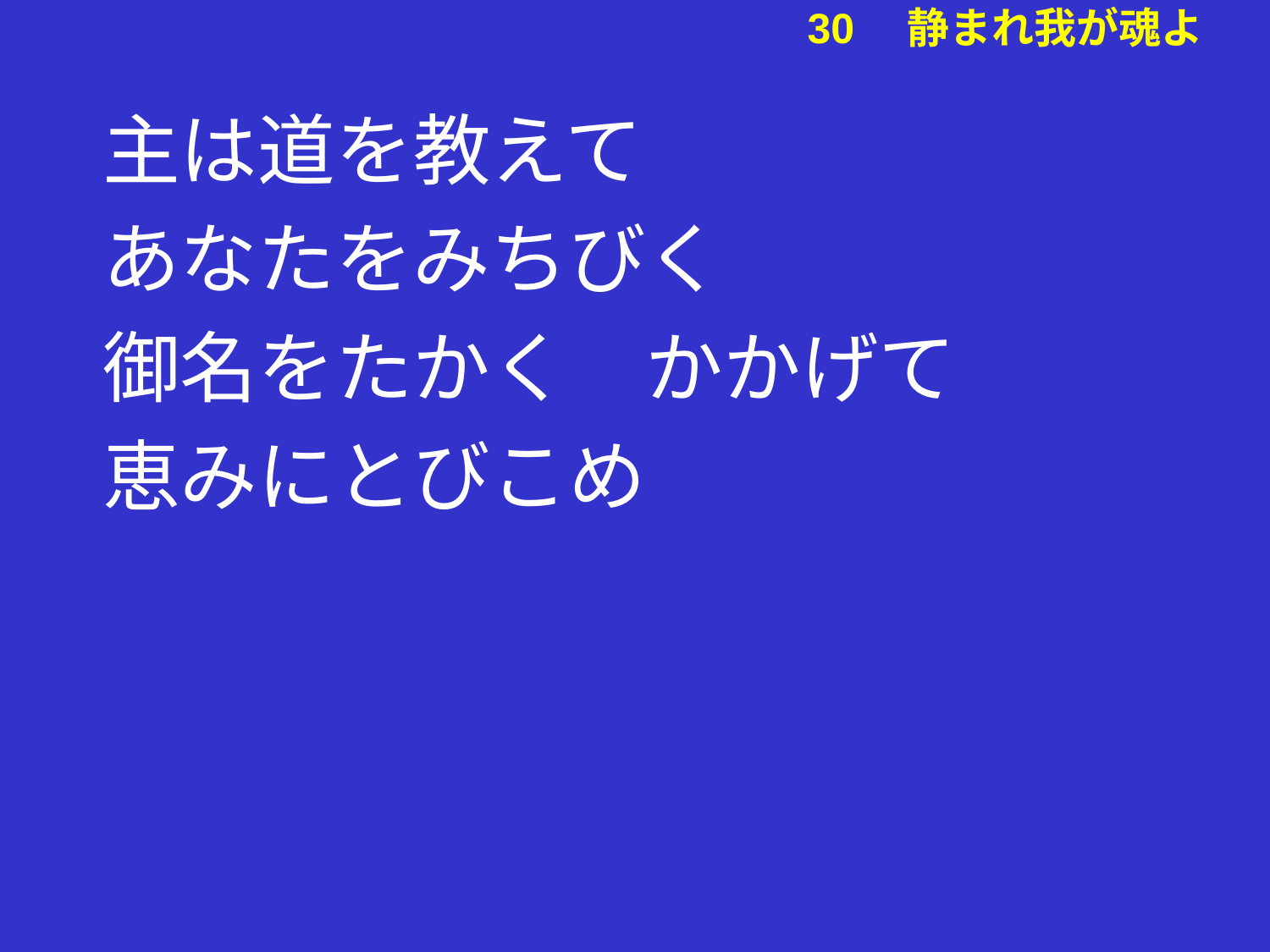

主は道を教えて
あなたをみちびく
御名をたかく　かかげて
恵みにとびこめ

# 30　静まれ我が魂よ